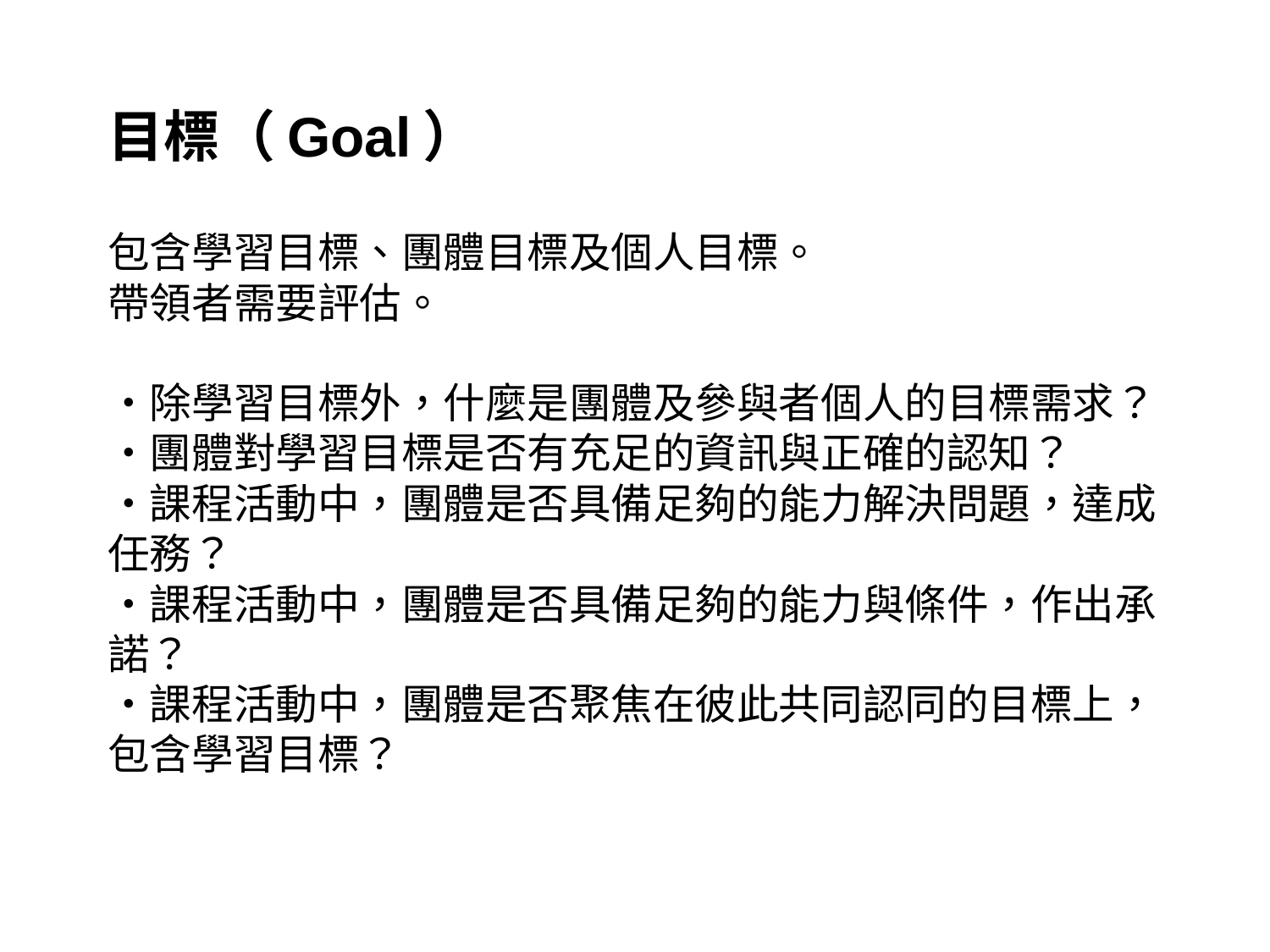

# 目標（Goal） 包含學習目標、團體目標及個人目標。 帶領者需要評估。 ‧除學習目標外，什麼是團體及參與者個人的目標需求？ ‧團體對學習目標是否有充足的資訊與正確的認知？ ‧課程活動中，團體是否具備足夠的能力解決問題，達成任務？ ‧課程活動中，團體是否具備足夠的能力與條件，作出承諾？ ‧課程活動中，團體是否聚焦在彼此共同認同的目標上，包含學習目標？